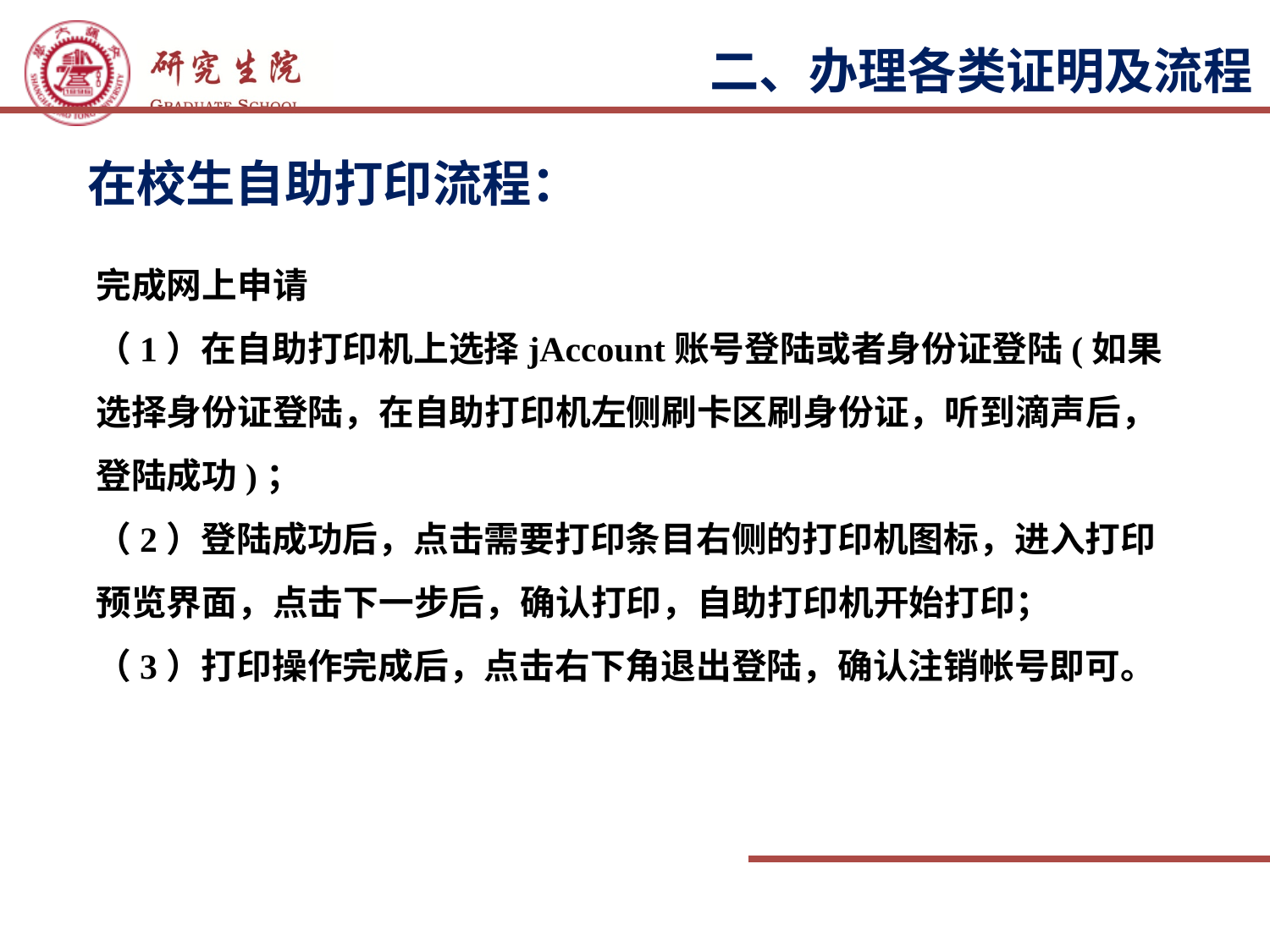

二、办理各类证明及流程
在校生自助打印流程：
完成网上申请
（1）在自助打印机上选择jAccount账号登陆或者身份证登陆(如果选择身份证登陆，在自助打印机左侧刷卡区刷身份证，听到滴声后，登陆成功)；
（2）登陆成功后，点击需要打印条目右侧的打印机图标，进入打印预览界面，点击下一步后，确认打印，自助打印机开始打印；
（3）打印操作完成后，点击右下角退出登陆，确认注销帐号即可。